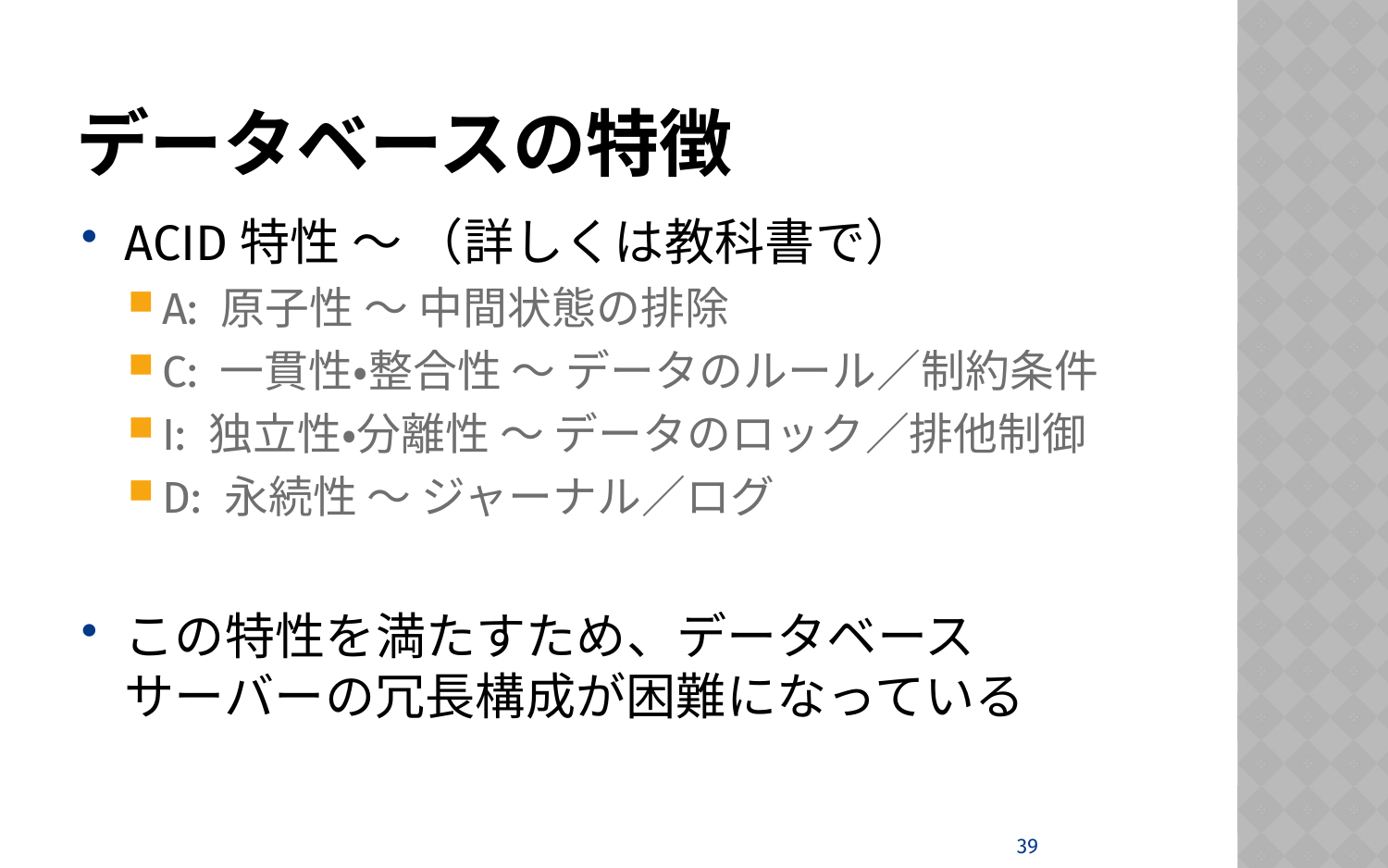

# データベースの特徴
ACID特性 ～ （詳しくは教科書で）
A: 原子性 ～ 中間状態の排除
C: 一貫性・整合性 ～ データのルール／制約条件
I: 独立性・分離性 ～ データのロック／排他制御
D: 永続性 ～ ジャーナル／ログ

この特性を満たすため、データベース
サーバーの冗長構成が困難になっている
39